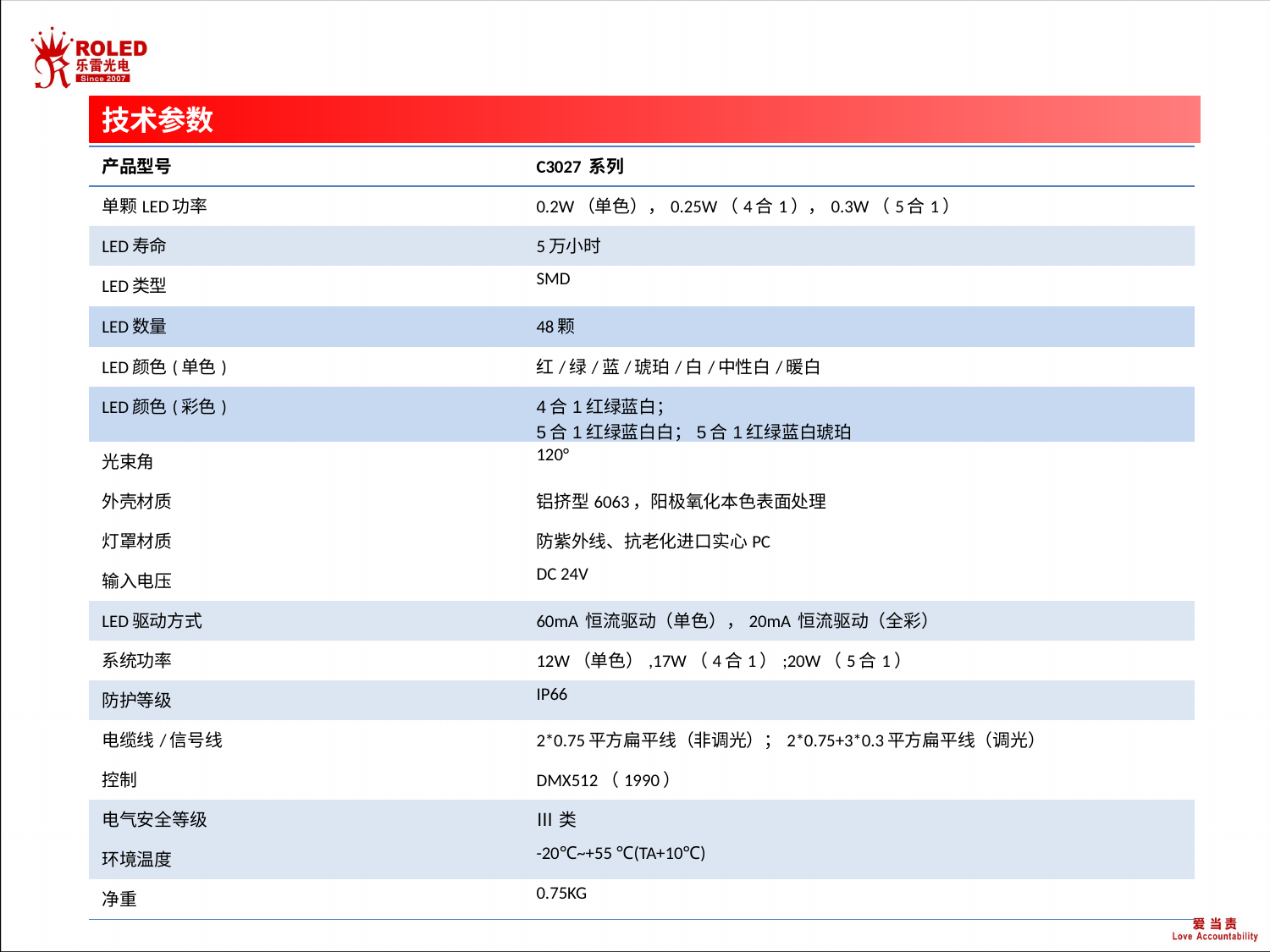

技术参数
| 产品型号 | C3027 系列 |
| --- | --- |
| 单颗LED功率 | 0.2W（单色），0.25W（4合1），0.3W（5合1） |
| LED寿命 | 5万小时 |
| LED类型 | SMD |
| LED数量 | 48颗 |
| LED颜色(单色) | 红/绿/蓝/琥珀/白/中性白/暖白 |
| LED颜色(彩色) | 4合1红绿蓝白； 5合1红绿蓝白白；5合1红绿蓝白琥珀 |
| 光束角 | 120° |
| 外壳材质 | 铝挤型6063，阳极氧化本色表面处理 |
| 灯罩材质 | 防紫外线、抗老化进口实心PC |
| 输入电压 | DC 24V |
| LED驱动方式 | 60mA 恒流驱动（单色），20mA 恒流驱动（全彩） |
| 系统功率 | 12W（单色）,17W（4合1）;20W（5合1） |
| 防护等级 | IP66 |
| 电缆线/信号线 | 2\*0.75平方扁平线（非调光）；2\*0.75+3\*0.3平方扁平线（调光） |
| 控制 | DMX512（1990） |
| 电气安全等级 | Ⅲ类 |
| 环境温度 | -20℃~+55 ℃(TA+10℃) |
| 净重 | 0.75KG |